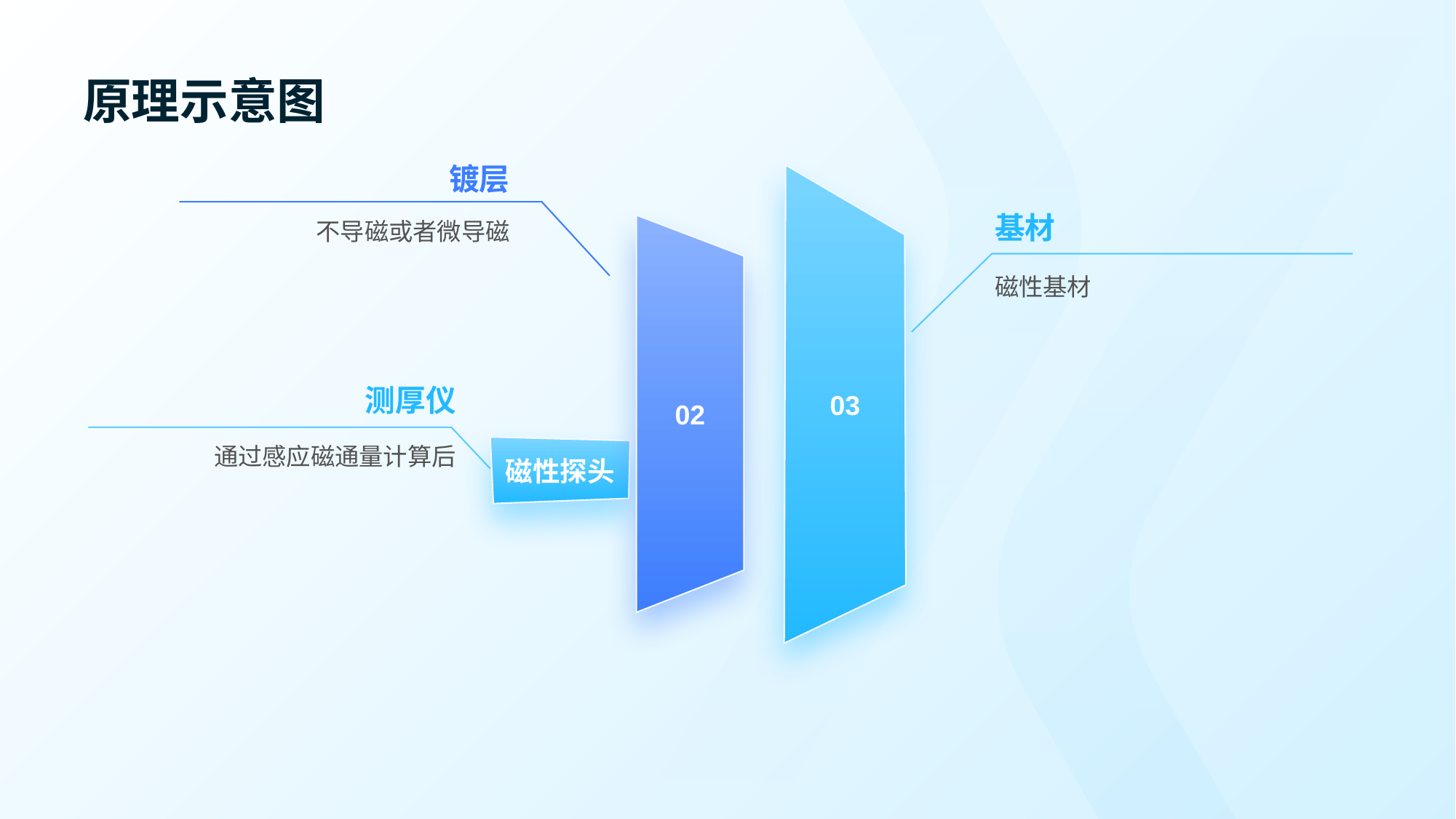

# 原理示意图
镀层
03
基材

不导磁或者微导磁
02

磁性基材
测厚仪

通过感应磁通量计算后
磁性探头